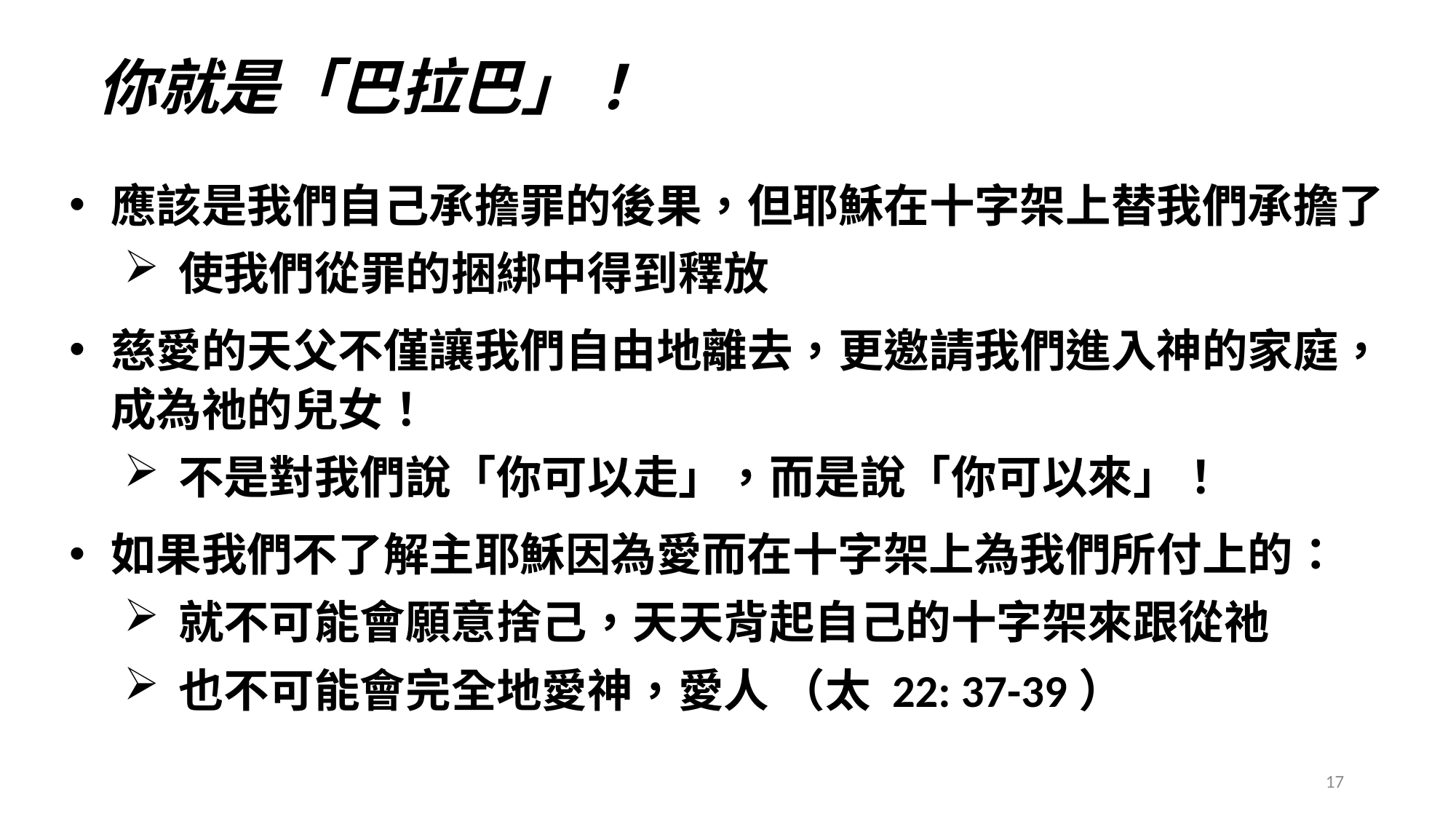

# 你就是「巴拉巴」！
應該是我們自己承擔罪的後果，但耶穌在十字架上替我們承擔了
使我們從罪的捆綁中得到釋放
慈愛的天父不僅讓我們自由地離去，更邀請我們進入神的家庭，成為祂的兒女！
不是對我們說「你可以走」，而是說「你可以來」！
如果我們不了解主耶穌因為愛而在十字架上為我們所付上的：
就不可能會願意捨己，天天背起自己的十字架來跟從祂
也不可能會完全地愛神，愛人 （太 22: 37-39）

17